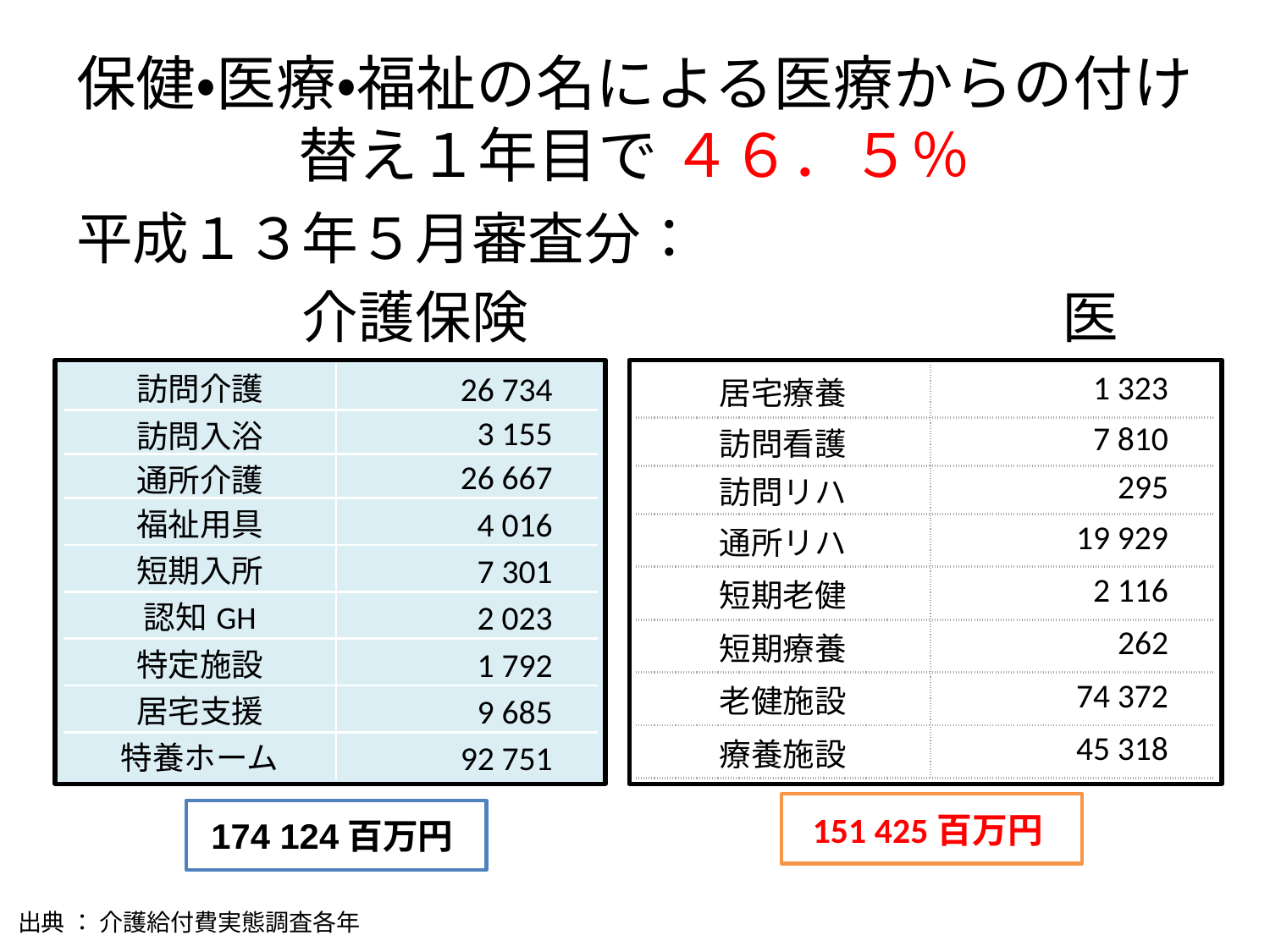

# 保健・医療・福祉の名による医療からの付け替え１年目で ４６．５％
平成１３年５月審査分：
　　　　介護保険　　　　　　　　　  医療保険

| 訪問介護 | 26 734 |
| --- | --- |
| 訪問入浴 | 3 155 |
| 通所介護 | 26 667 |
| 福祉用具 | 4 016 |
| 短期入所 | 7 301 |
| 認知GH | 2 023 |
| 特定施設 | 1 792 |
| 居宅支援 | 9 685 |
| 特養ホーム | 92 751 |
| 居宅療養 | 1 323 |
| --- | --- |
| 訪問看護 | 7 810 |
| 訪問リハ | 295 |
| 通所リハ | 19 929 |
| 短期老健 | 2 116 |
| 短期療養 | 262 |
| 老健施設 | 74 372 |
| 療養施設 | 45 318 |
151 425百万円
174 124百万円
出典 ： 介護給付費実態調査各年